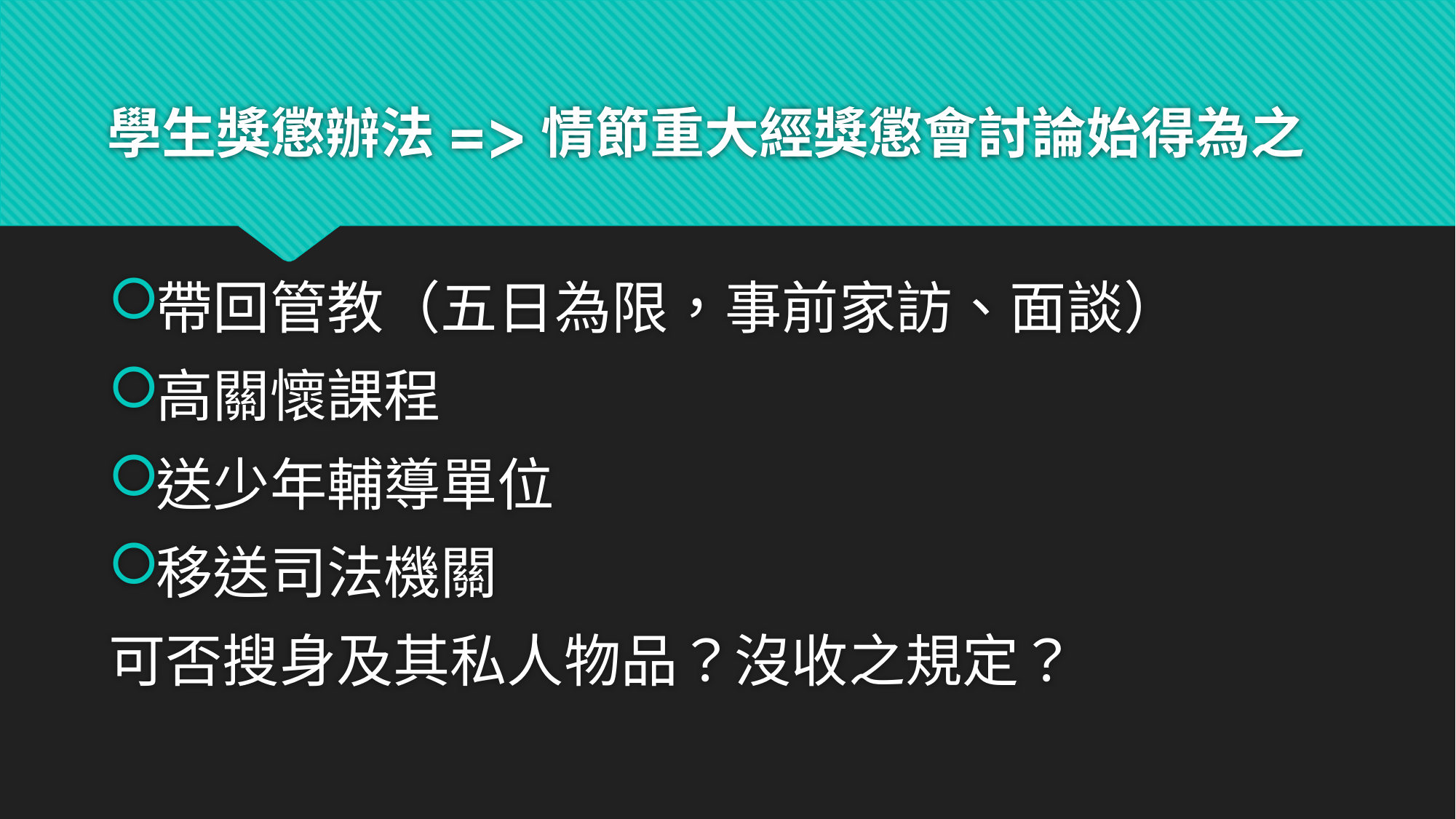

# 學生獎懲辦法=>情節重大經獎懲會討論始得為之
帶回管教（五日為限，事前家訪、面談）
高關懷課程
送少年輔導單位
移送司法機關
可否搜身及其私人物品？沒收之規定？